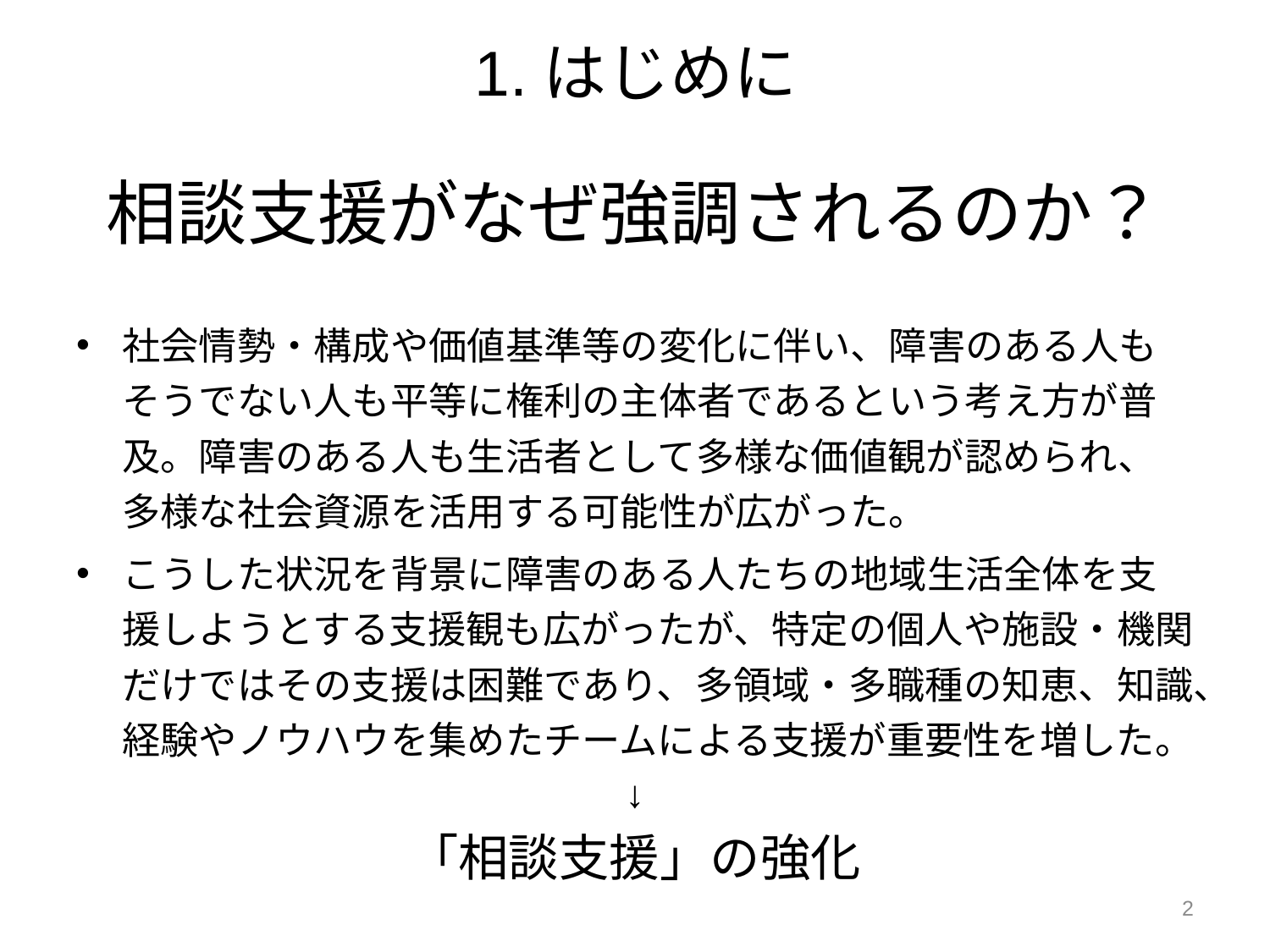

1.はじめに
# 相談支援がなぜ強調されるのか？
社会情勢・構成や価値基準等の変化に伴い、障害のある人もそうでない人も平等に権利の主体者であるという考え方が普及。障害のある人も生活者として多様な価値観が認められ、多様な社会資源を活用する可能性が広がった。
こうした状況を背景に障害のある人たちの地域生活全体を支援しようとする支援観も広がったが、特定の個人や施設・機関だけではその支援は困難であり、多領域・多職種の知恵、知識、経験やノウハウを集めたチームによる支援が重要性を増した。
↓
「相談支援」の強化
2